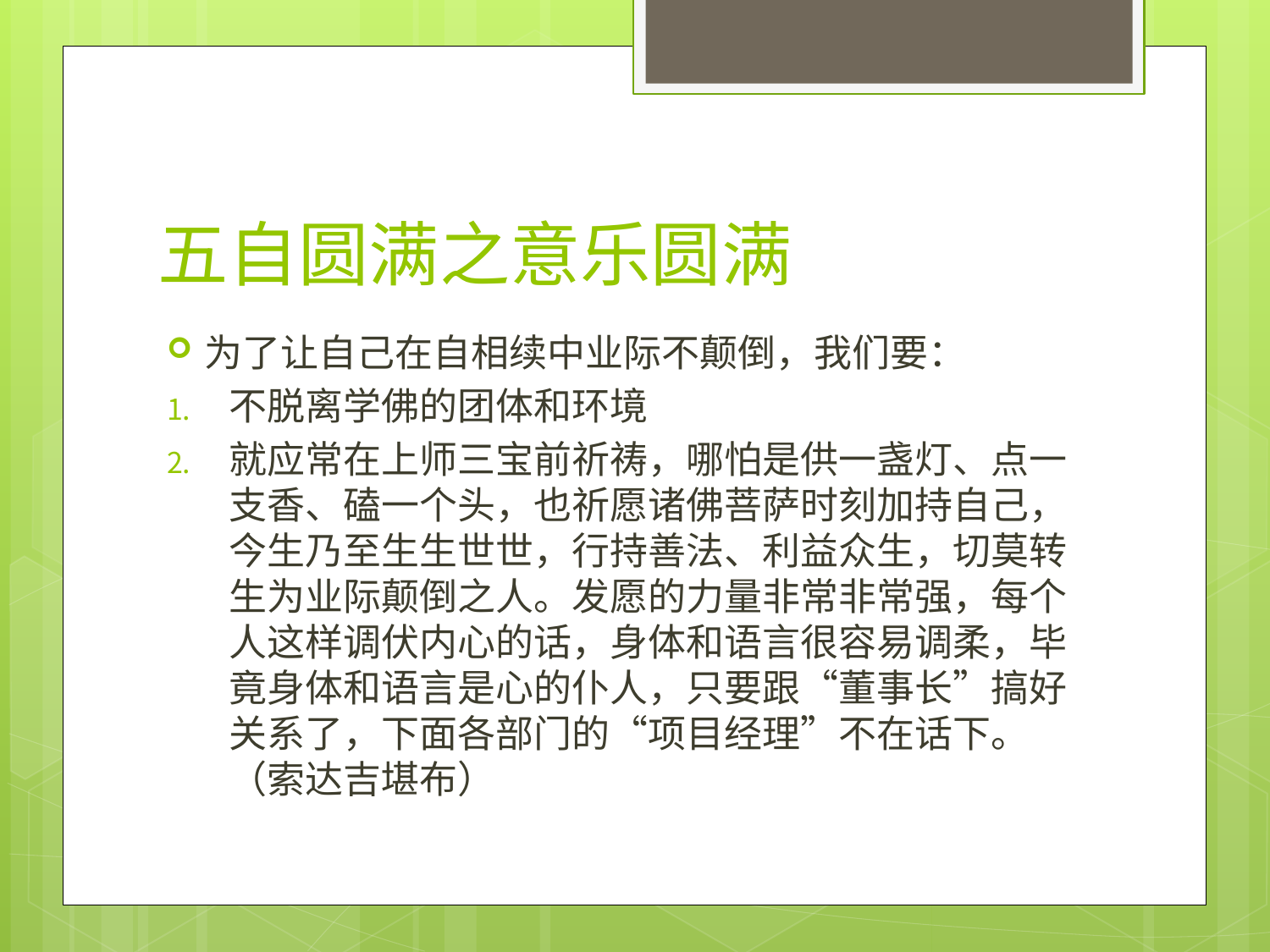

# 五自圆满之意乐圆满
为了让自己在自相续中业际不颠倒，我们要：
不脱离学佛的团体和环境
就应常在上师三宝前祈祷，哪怕是供一盏灯、点一支香、磕一个头，也祈愿诸佛菩萨时刻加持自己，今生乃至生生世世，行持善法、利益众生，切莫转生为业际颠倒之人。发愿的力量非常非常强，每个人这样调伏内心的话，身体和语言很容易调柔，毕竟身体和语言是心的仆人，只要跟“董事长”搞好关系了，下面各部门的“项目经理”不在话下。（索达吉堪布）